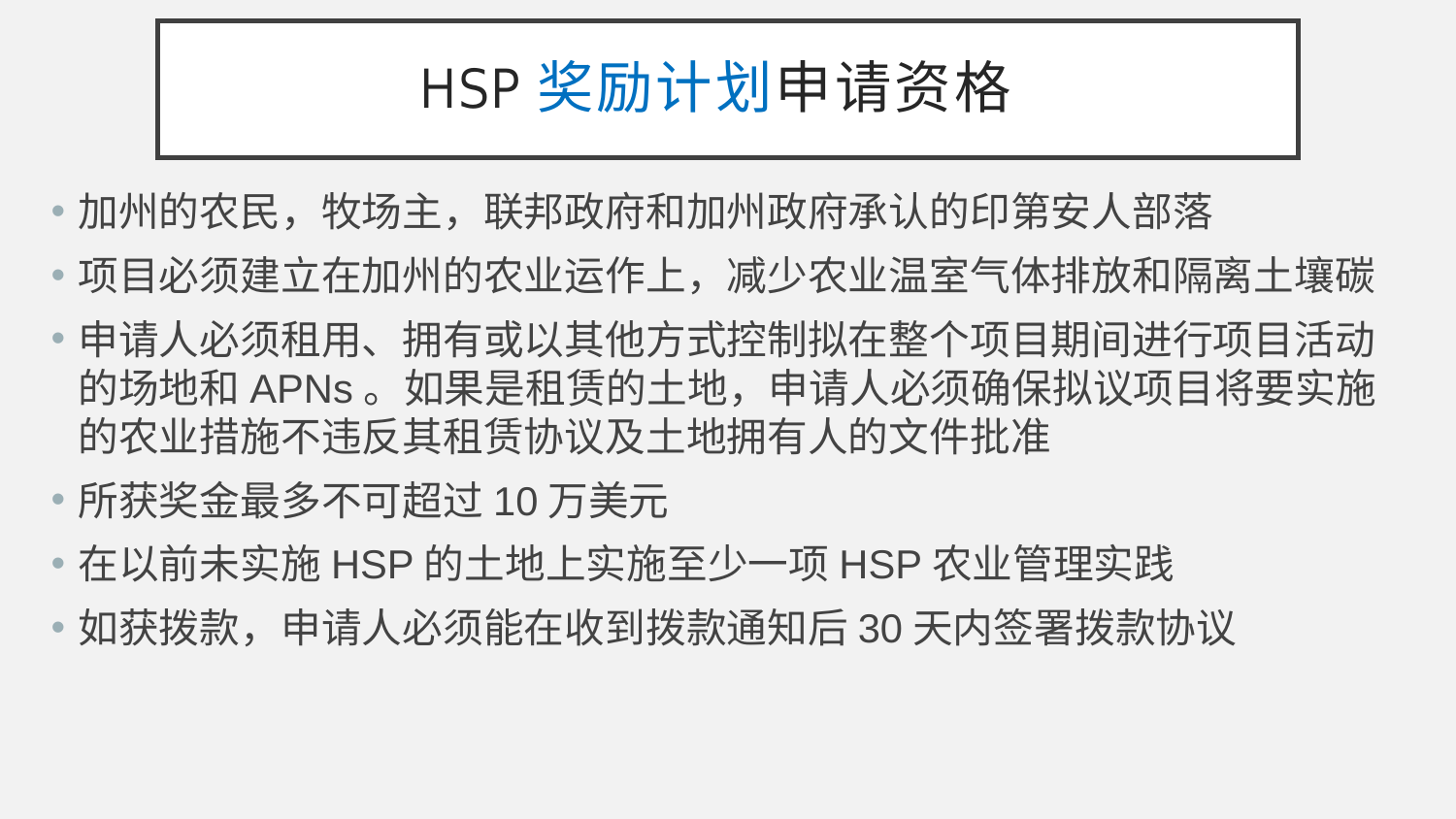

HSP奖励计划申请资格
加州的农民，牧场主，联邦政府和加州政府承认的印第安人部落
项目必须建立在加州的农业运作上，减少农业温室气体排放和隔离土壤碳
申请人必须租用、拥有或以其他方式控制拟在整个项目期间进行项目活动的场地和APNs。如果是租赁的土地，申请人必须确保拟议项目将要实施的农业措施不违反其租赁协议及土地拥有人的文件批准
所获奖金最多不可超过10万美元
在以前未实施HSP的土地上实施至少一项HSP农业管理实践
如获拨款，申请人必须能在收到拨款通知后30天内签署拨款协议